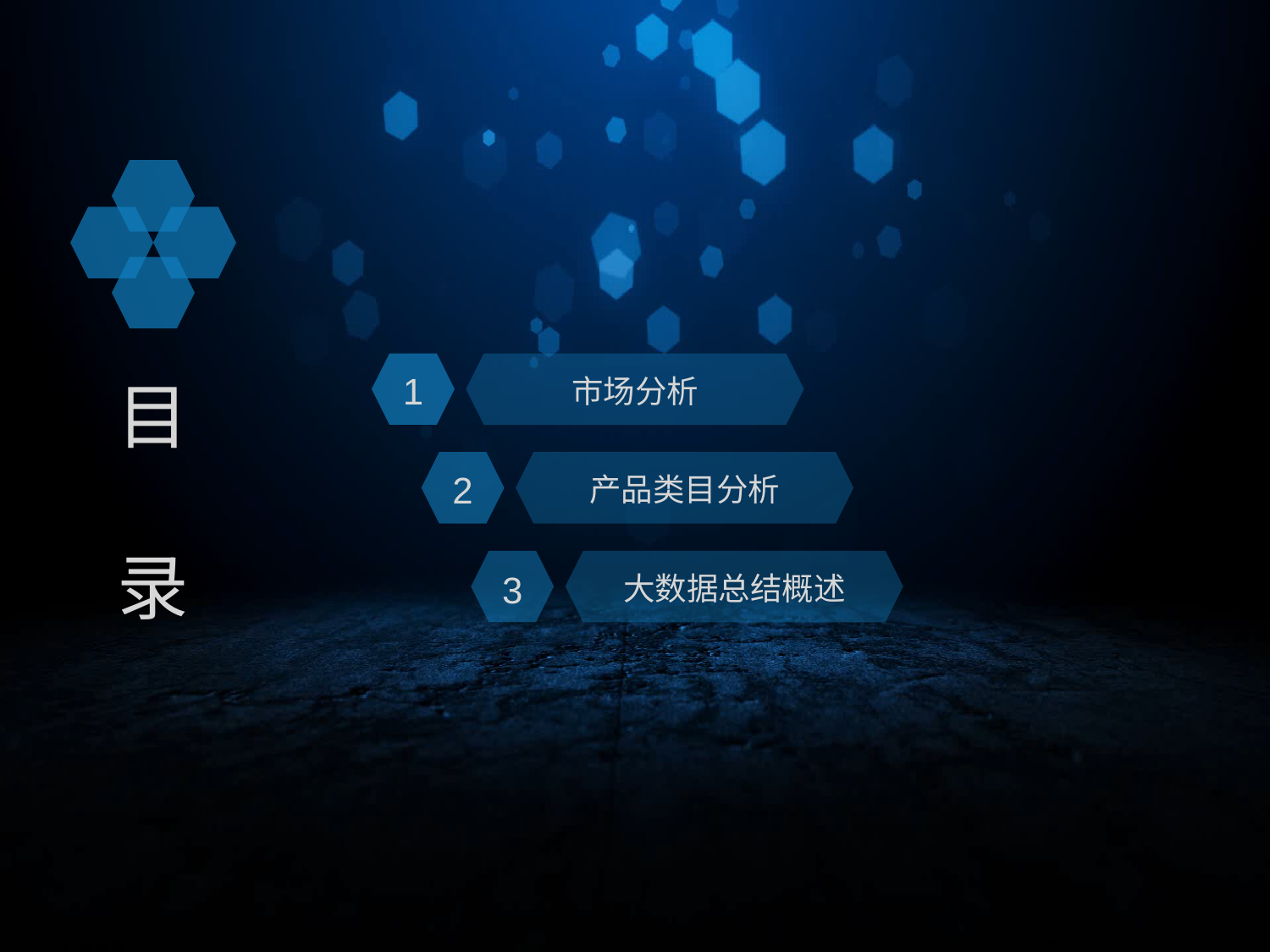

1

市场分析
目

录

2

产品类目分析

3

大数据总结概述